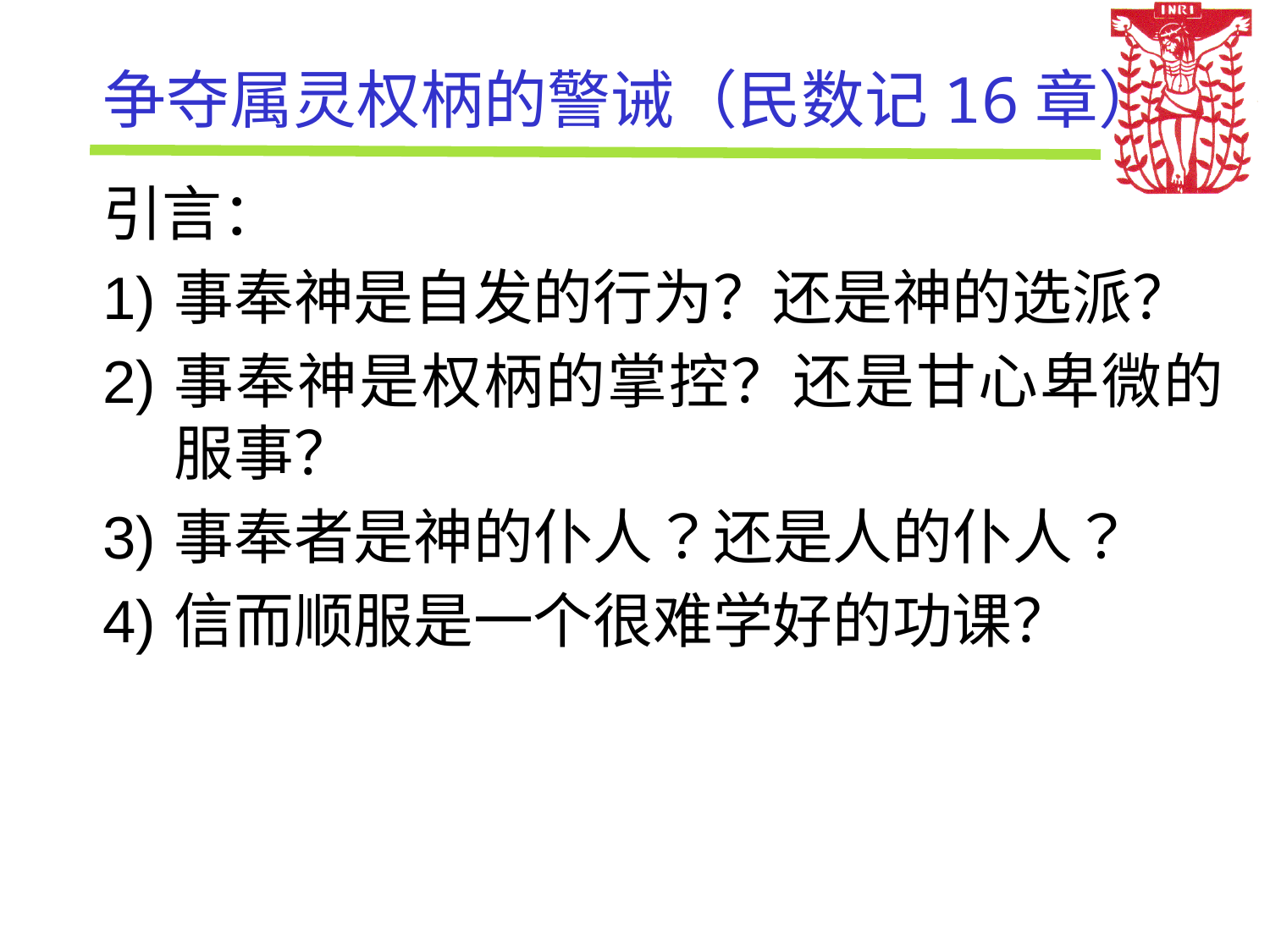

# 争夺属灵权柄的警诫（民数记16章）
引言：
事奉神是自发的行为？还是神的选派？
事奉神是权柄的掌控？还是甘心卑微的服事？
事奉者是神的仆人？还是人的仆人？
信而顺服是一个很难学好的功课？